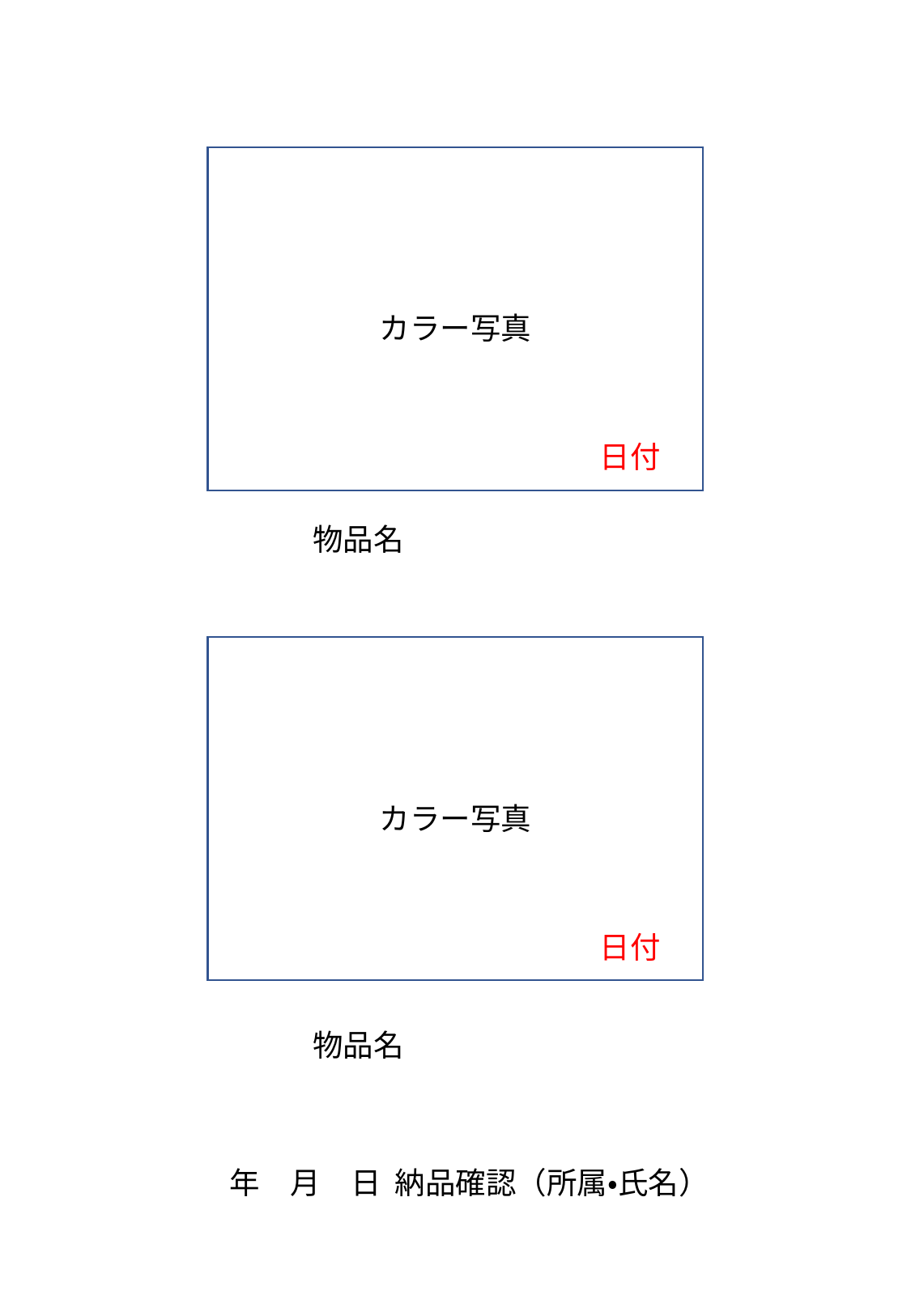

カラー写真
日付
物品名

カラー写真
日付
物品名
    年　月　日  納品確認（所属・氏名）